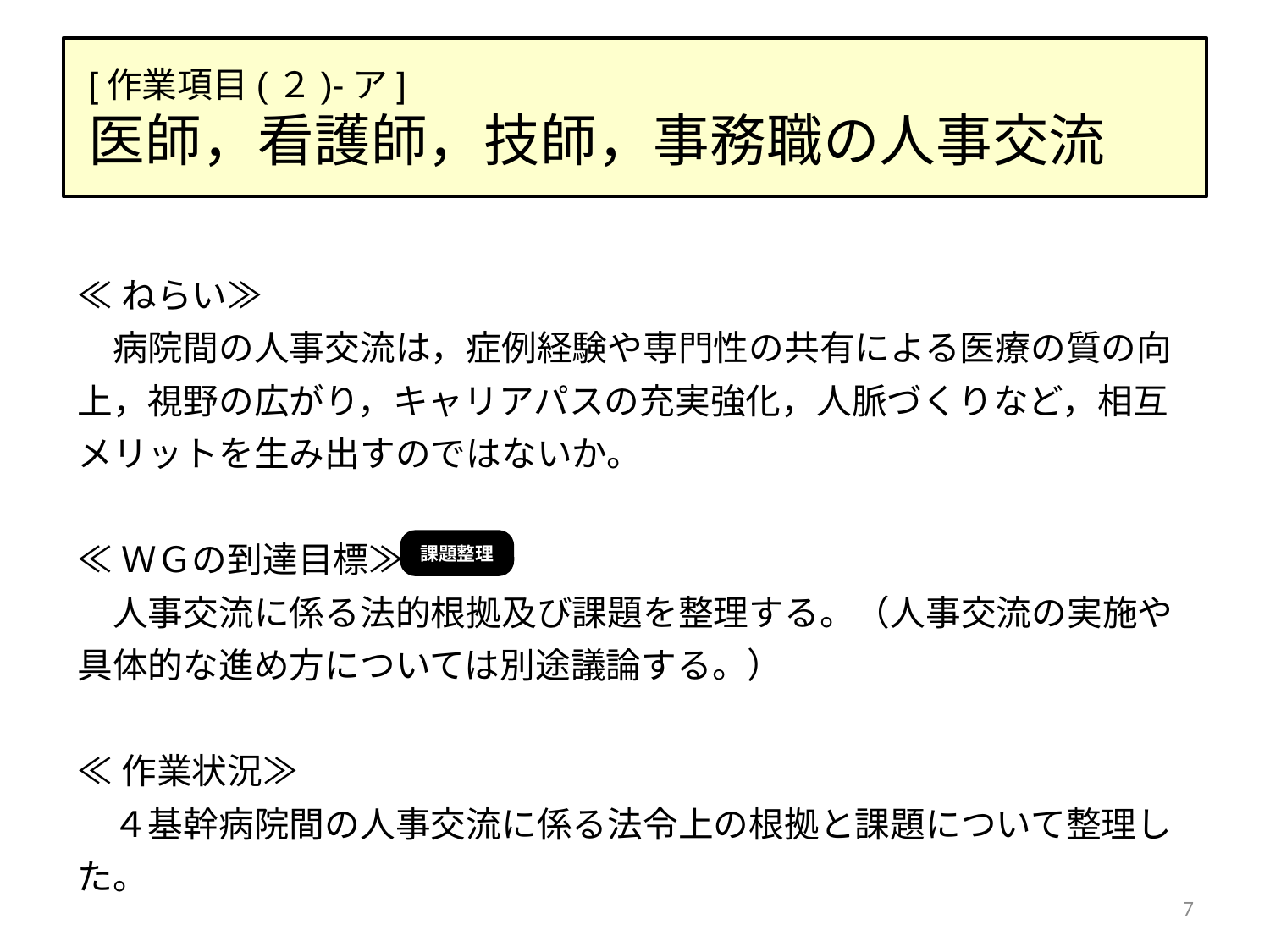

# [作業項目(２)-ア] 医師，看護師，技師，事務職の人事交流
≪ねらい≫
　病院間の人事交流は，症例経験や専門性の共有による医療の質の向上，視野の広がり，キャリアパスの充実強化，人脈づくりなど，相互メリットを生み出すのではないか。

≪ＷＧの到達目標≫
　人事交流に係る法的根拠及び課題を整理する。（人事交流の実施や具体的な進め方については別途議論する。）

≪作業状況≫
　４基幹病院間の人事交流に係る法令上の根拠と課題について整理した。
課題整理
7